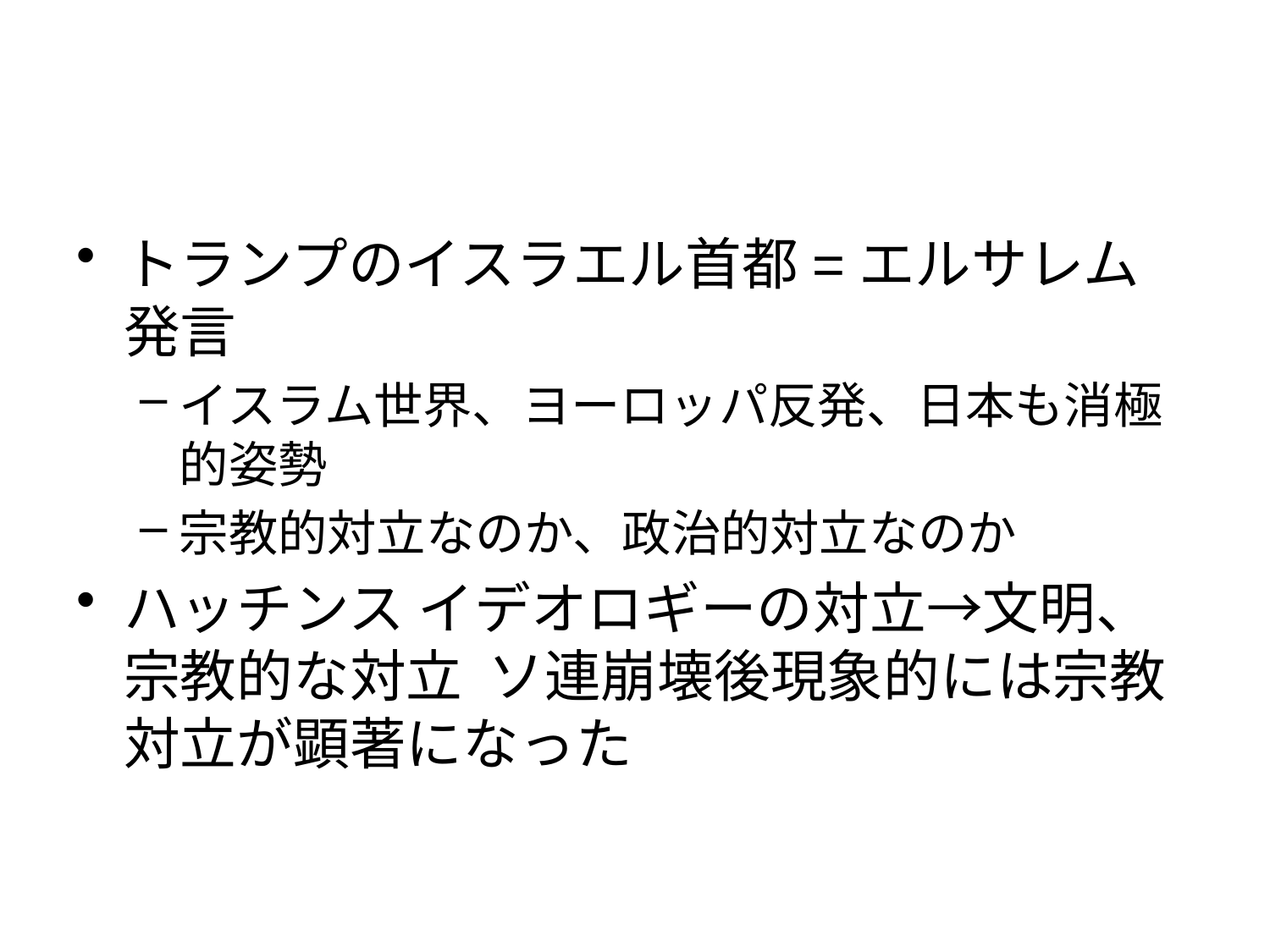

#
トランプのイスラエル首都=エルサレム発言
イスラム世界、ヨーロッパ反発、日本も消極的姿勢
宗教的対立なのか、政治的対立なのか
ハッチンス イデオロギーの対立→文明、宗教的な対立  ソ連崩壊後現象的には宗教対立が顕著になった